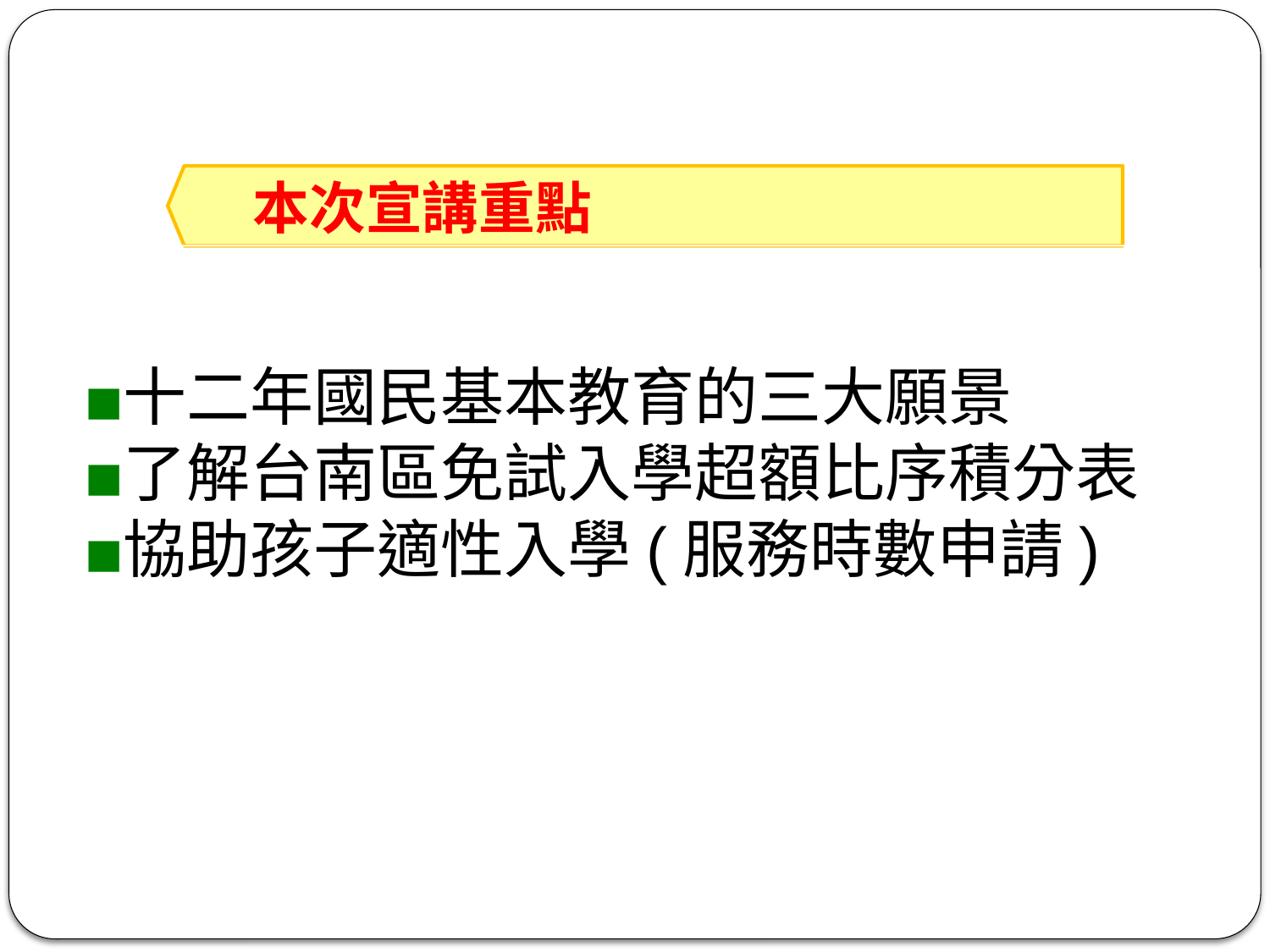

本次宣講重點
十二年國民基本教育的三大願景
了解台南區免試入學超額比序積分表
協助孩子適性入學(服務時數申請)